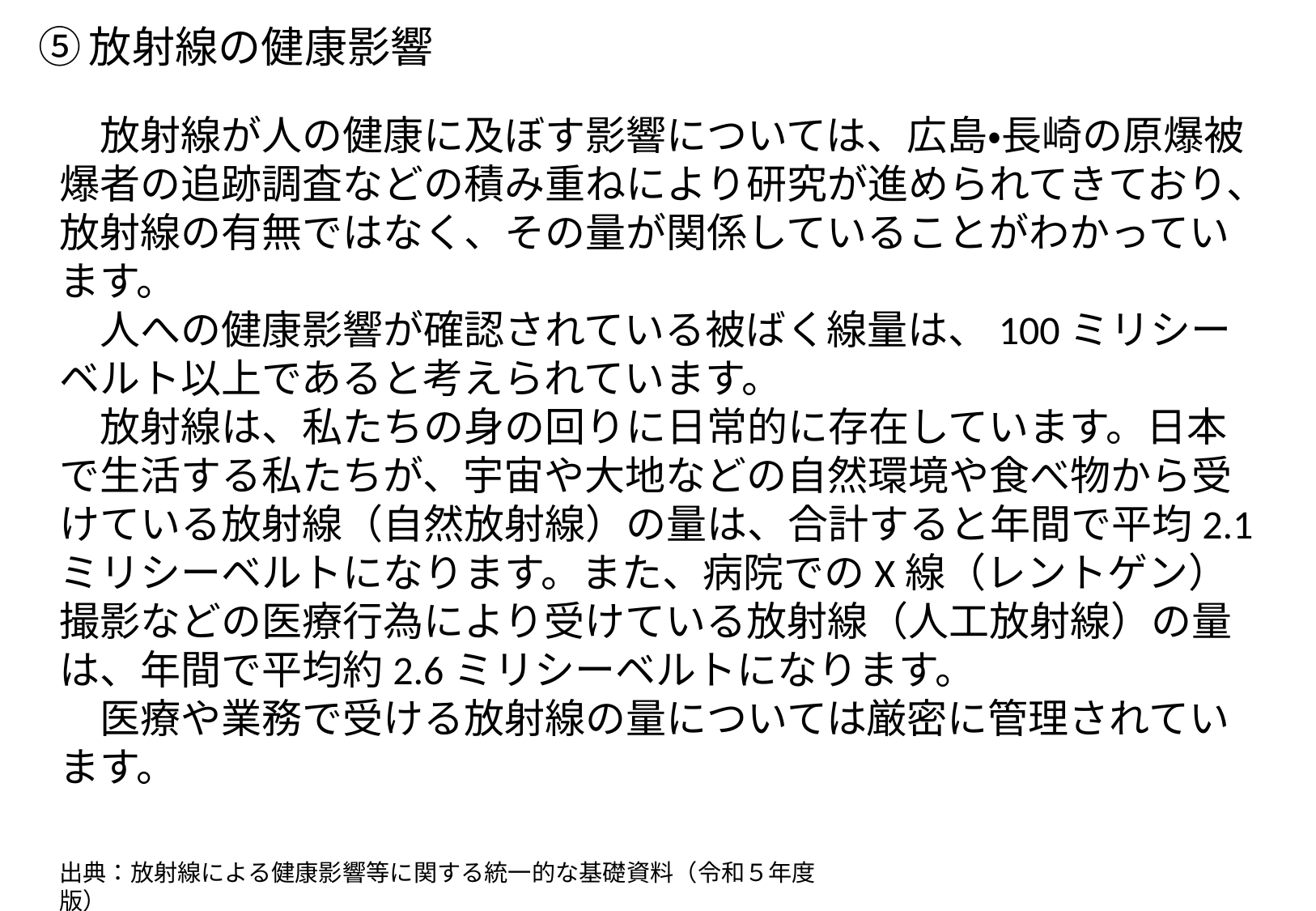

⑤放射線の健康影響
　放射線が人の健康に及ぼす影響については、広島・長崎の原爆被爆者の追跡調査などの積み重ねにより研究が進められてきており、放射線の有無ではなく、その量が関係していることがわかっています。
　人への健康影響が確認されている被ばく線量は、100ミリシーベルト以上であると考えられています。
　放射線は、私たちの身の回りに日常的に存在しています。日本で生活する私たちが、宇宙や大地などの自然環境や食べ物から受けている放射線（自然放射線）の量は、合計すると年間で平均2.1ミリシーベルトになります。また、病院でのX線（レントゲン）撮影などの医療行為により受けている放射線（人工放射線）の量は、年間で平均約2.6ミリシーベルトになります。
　医療や業務で受ける放射線の量については厳密に管理されています。

出典：放射線による健康影響等に関する統一的な基礎資料（令和５年度版）